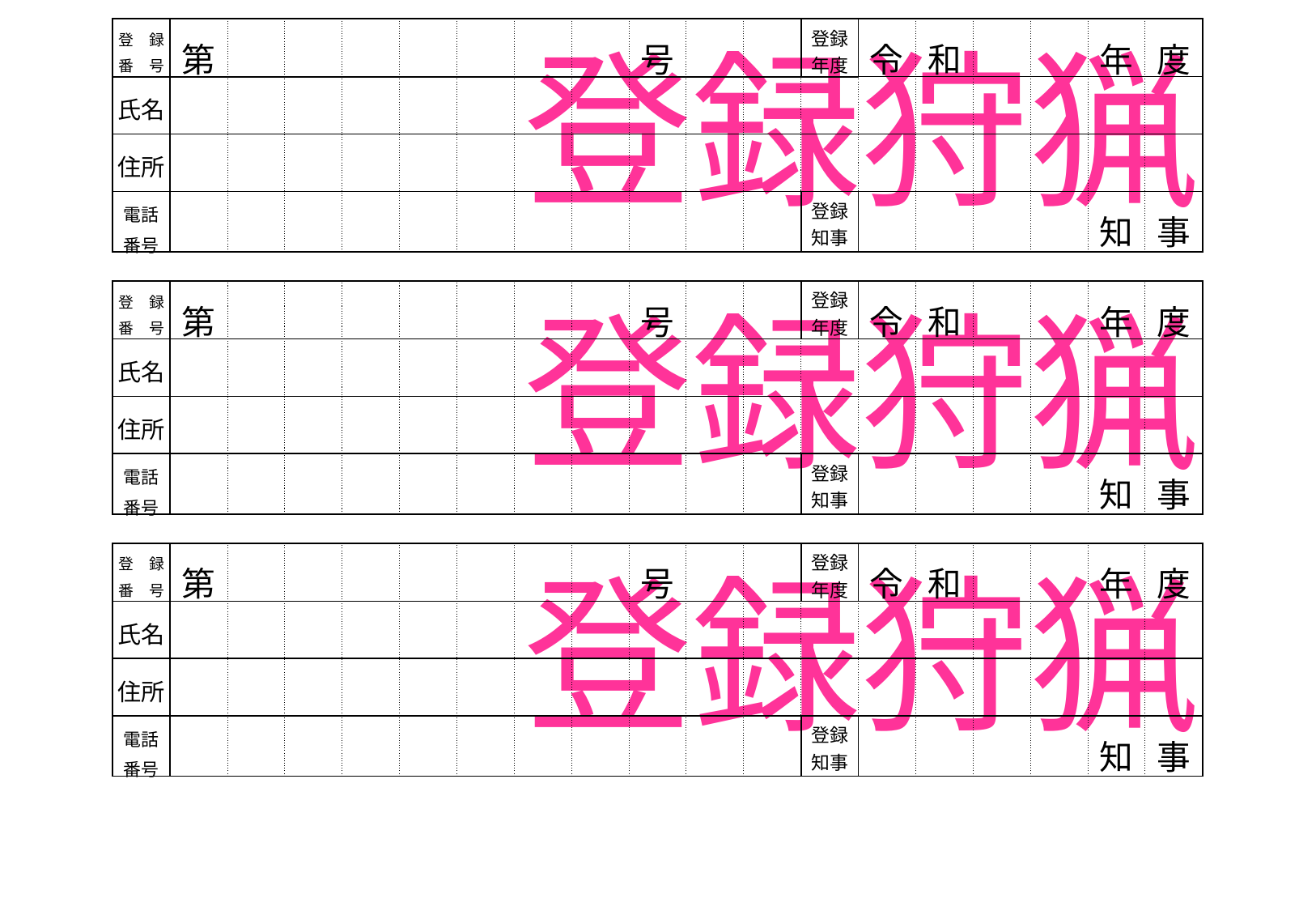

| 登　録番　号 | 第 |  |  |  |  |  |  |  | 号 |  |  | 登録年度 | 令 | 和 |  |  | 年 | 度 |
| --- | --- | --- | --- | --- | --- | --- | --- | --- | --- | --- | --- | --- | --- | --- | --- | --- | --- | --- |
| 氏名 |  |  |  |  |  |  |  |  |  |  |  |  |  |  |  |  |  |  |
| 住所 |  |  |  |  |  |  |  |  |  |  |  |  |  |  |  |  |  |  |
| 電話番号 |  |  |  |  |  |  |  |  |  |  |  | 登録知事 |  |  |  |  | 知 | 事 |
登録狩猟
| 登　録番　号 | 第 |  |  |  |  |  |  |  | 号 |  |  | 登録年度 | 令 | 和 |  |  | 年 | 度 |
| --- | --- | --- | --- | --- | --- | --- | --- | --- | --- | --- | --- | --- | --- | --- | --- | --- | --- | --- |
| 氏名 |  |  |  |  |  |  |  |  |  |  |  |  |  |  |  |  |  |  |
| 住所 |  |  |  |  |  |  |  |  |  |  |  |  |  |  |  |  |  |  |
| 電話番号 |  |  |  |  |  |  |  |  |  |  |  | 登録知事 |  |  |  |  | 知 | 事 |
登録狩猟
| 登　録番　号 | 第 |  |  |  |  |  |  |  | 号 |  |  | 登録年度 | 令 | 和 |  |  | 年 | 度 |
| --- | --- | --- | --- | --- | --- | --- | --- | --- | --- | --- | --- | --- | --- | --- | --- | --- | --- | --- |
| 氏名 |  |  |  |  |  |  |  |  |  |  |  |  |  |  |  |  |  |  |
| 住所 |  |  |  |  |  |  |  |  |  |  |  |  |  |  |  |  |  |  |
| 電話番号 |  |  |  |  |  |  |  |  |  |  |  | 登録知事 |  |  |  |  | 知 | 事 |
登録狩猟